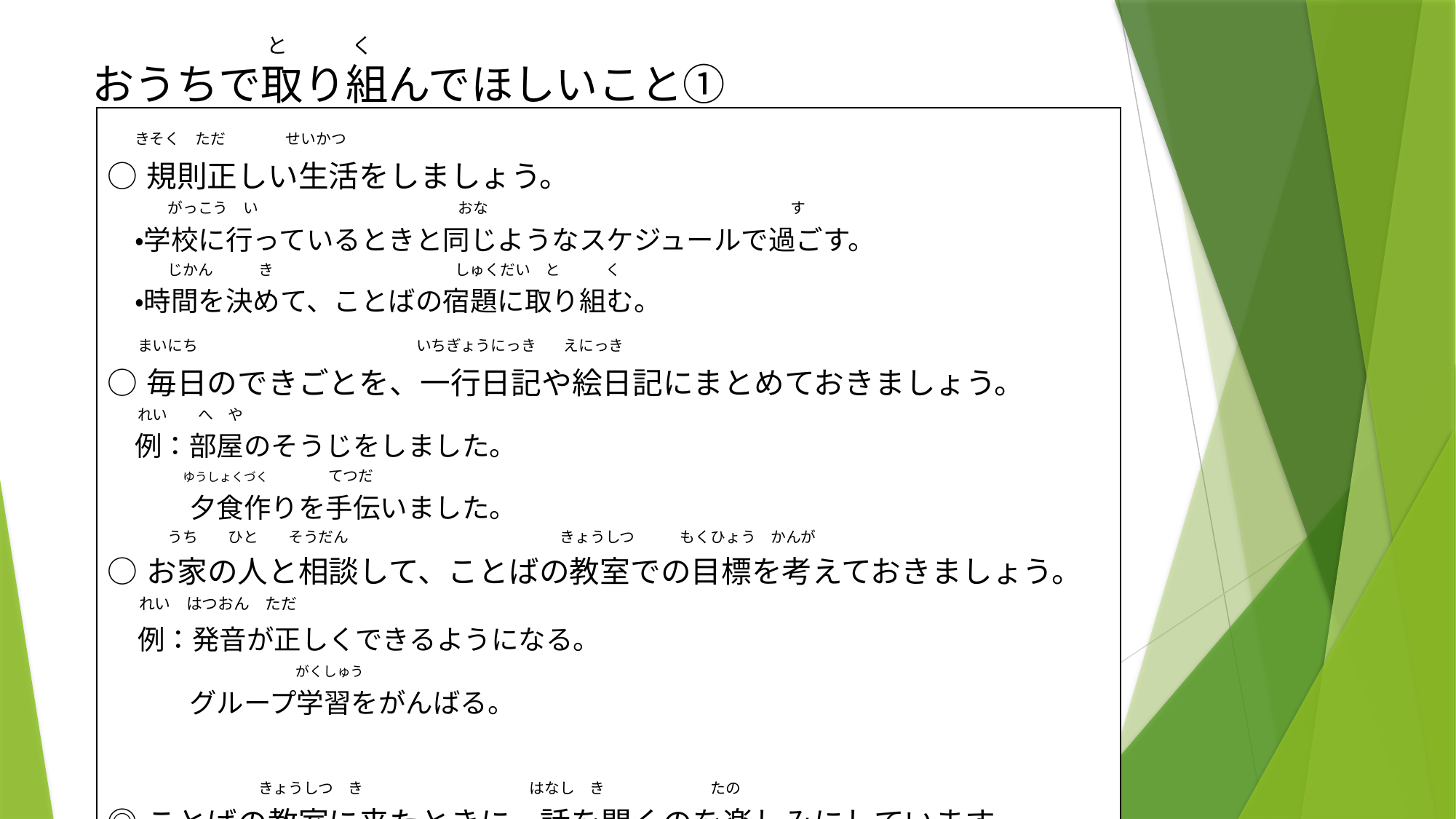

# と　　　く おうちで取り組んでほしいこと①
| きそく　ただ　　　　せいかつ ○規則正しい生活をしましょう。 　　　　がっこう　い　　　　　　　　　　　　　 おな　　　　　　　　　　　　　　　　　　　　す 　・学校に行っているときと同じようなスケジュールで過ごす。 　　　　じかん　　　き　　　　　　　　　　　　しゅくだい　と　　　く 　・時間を決めて、ことばの宿題に取り組む。 　　まいにち　　　　　　　　いちぎょうにっき　えにっき　　 ○毎日のできごとを、一行日記や絵日記にまとめておきましょう。 　　れい　　へ　や 　例：部屋のそうじをしました。 　　　　　ゆうしょくづく　　　　てつだ 　　　夕食作りを手伝いました。 　　　　うち　　ひと　　そうだん　　　　　　　　　　　　　　きょうしつ　　　もくひょう　かんが ○お家の人と相談して、ことばの教室での目標を考えておきましょう。 　　れい　はつおん　ただ 　例：発音が正しくできるようになる。 　　　　　　　　　　　　　がくしゅう 　　　グループ学習をがんばる。 　 　　　　　　　　　　きょうしつ　き　　　　　　　　　　　はなし　き　　　　　　　たの ◎ことばの教室に来たときに、話を聞くのを楽しみにしています。 |
| --- |

　　きそく　ただ　　　　せいかつ